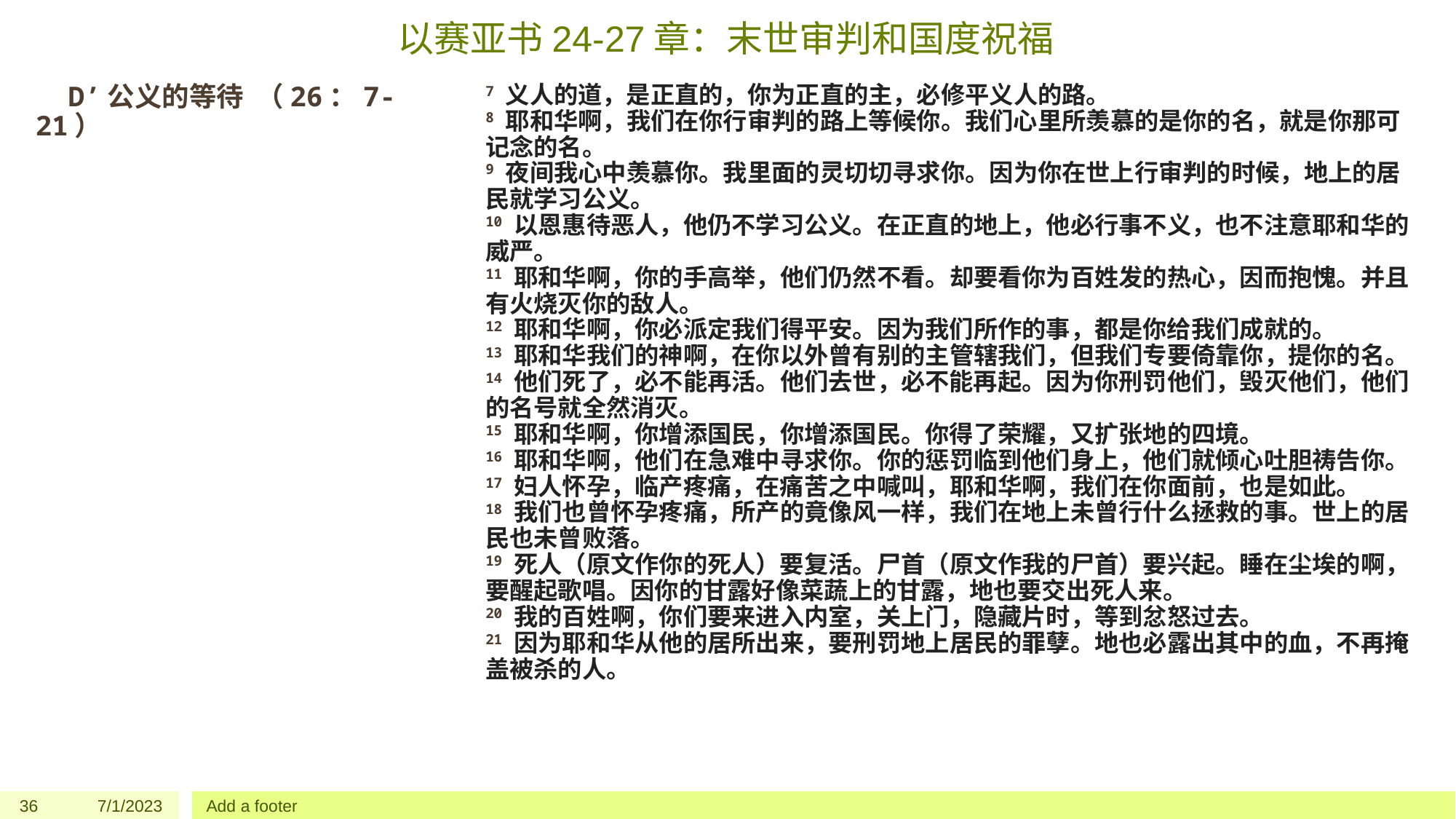

# 以赛亚书24-27章：末世审判和国度祝福
  D’公义的等待  （26：7-21）

7 义人的道，是正直的，你为正直的主，必修平义人的路。
8 耶和华啊，我们在你行审判的路上等候你。我们心里所羡慕的是你的名，就是你那可记念的名。
9 夜间我心中羡慕你。我里面的灵切切寻求你。因为你在世上行审判的时候，地上的居民就学习公义。
10 以恩惠待恶人，他仍不学习公义。在正直的地上，他必行事不义，也不注意耶和华的威严。
11 耶和华啊，你的手高举，他们仍然不看。却要看你为百姓发的热心，因而抱愧。并且有火烧灭你的敌人。
12 耶和华啊，你必派定我们得平安。因为我们所作的事，都是你给我们成就的。
13 耶和华我们的神啊，在你以外曾有别的主管辖我们，但我们专要倚靠你，提你的名。
14 他们死了，必不能再活。他们去世，必不能再起。因为你刑罚他们，毁灭他们，他们的名号就全然消灭。
15 耶和华啊，你增添国民，你增添国民。你得了荣耀，又扩张地的四境。
16 耶和华啊，他们在急难中寻求你。你的惩罚临到他们身上，他们就倾心吐胆祷告你。
17 妇人怀孕，临产疼痛，在痛苦之中喊叫，耶和华啊，我们在你面前，也是如此。
18 我们也曾怀孕疼痛，所产的竟像风一样，我们在地上未曾行什么拯救的事。世上的居民也未曾败落。
19 死人（原文作你的死人）要复活。尸首（原文作我的尸首）要兴起。睡在尘埃的啊，要醒起歌唱。因你的甘露好像菜蔬上的甘露，地也要交出死人来。
20 我的百姓啊，你们要来进入内室，关上门，隐藏片时，等到忿怒过去。
21 因为耶和华从他的居所出来，要刑罚地上居民的罪孽。地也必露出其中的血，不再掩盖被杀的人。
36
7/1/2023
Add a footer